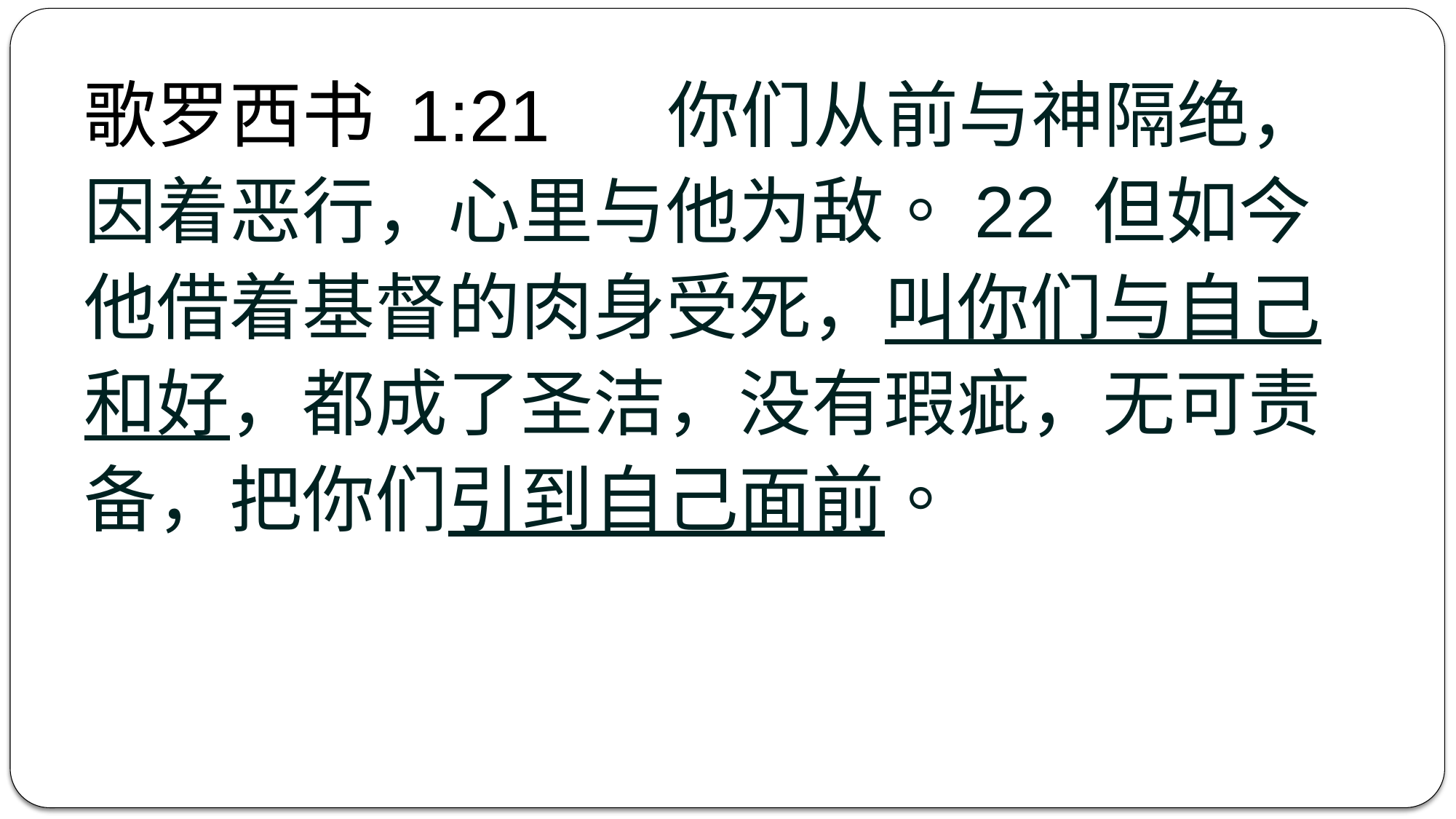

歌罗西书 1:21	 你们从前与神隔绝，因着恶行，心里与他为敌。22 但如今他借着基督的肉身受死，叫你们与自己和好，都成了圣洁，没有瑕疵，无可责备，把你们引到自己面前。